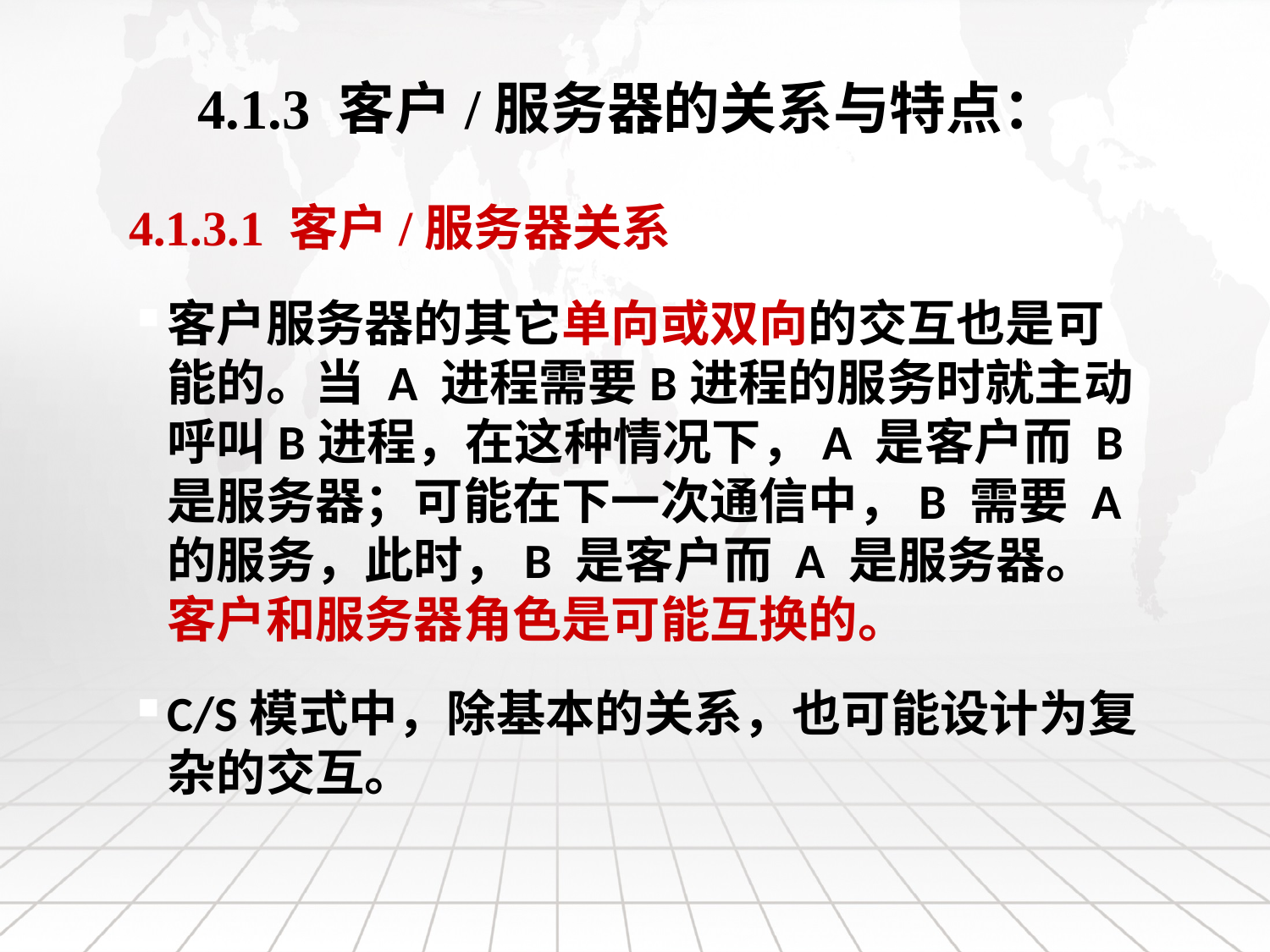

4.1.3 客户/服务器的关系与特点：
4.1.3.1 客户/服务器关系
客户服务器的其它单向或双向的交互也是可能的。当 A 进程需要B进程的服务时就主动呼叫B进程，在这种情况下，A 是客户而 B 是服务器；可能在下一次通信中，B 需要 A 的服务，此时，B 是客户而 A 是服务器。客户和服务器角色是可能互换的。
C/S模式中，除基本的关系，也可能设计为复杂的交互。